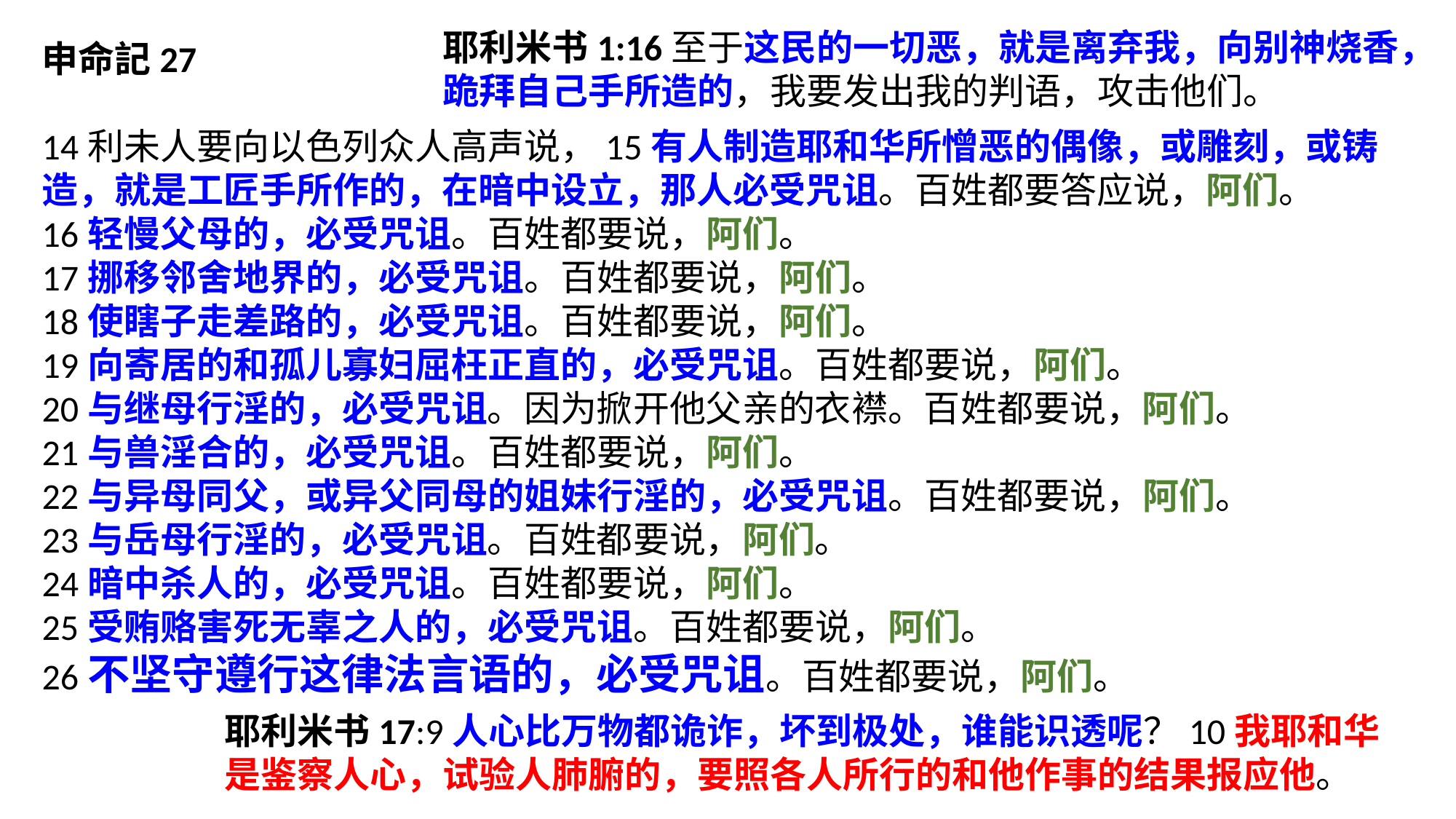

耶利米书1:16至于这民的一切恶，就是离弃我，向别神烧香，跪拜自己手所造的，我要发出我的判语，攻击他们。
申命記27

14利未人要向以色列众人高声说，15有人制造耶和华所憎恶的偶像，或雕刻，或铸造，就是工匠手所作的，在暗中设立，那人必受咒诅。百姓都要答应说，阿们。
16轻慢父母的，必受咒诅。百姓都要说，阿们。
17挪移邻舍地界的，必受咒诅。百姓都要说，阿们。
18使瞎子走差路的，必受咒诅。百姓都要说，阿们。
19向寄居的和孤儿寡妇屈枉正直的，必受咒诅。百姓都要说，阿们。
20与继母行淫的，必受咒诅。因为掀开他父亲的衣襟。百姓都要说，阿们。
21与兽淫合的，必受咒诅。百姓都要说，阿们。
22与异母同父，或异父同母的姐妹行淫的，必受咒诅。百姓都要说，阿们。
23与岳母行淫的，必受咒诅。百姓都要说，阿们。
24暗中杀人的，必受咒诅。百姓都要说，阿们。
25受贿赂害死无辜之人的，必受咒诅。百姓都要说，阿们。
26不坚守遵行这律法言语的，必受咒诅。百姓都要说，阿们。
耶利米书17:9人心比万物都诡诈，坏到极处，谁能识透呢？10我耶和华是鉴察人心，试验人肺腑的，要照各人所行的和他作事的结果报应他。